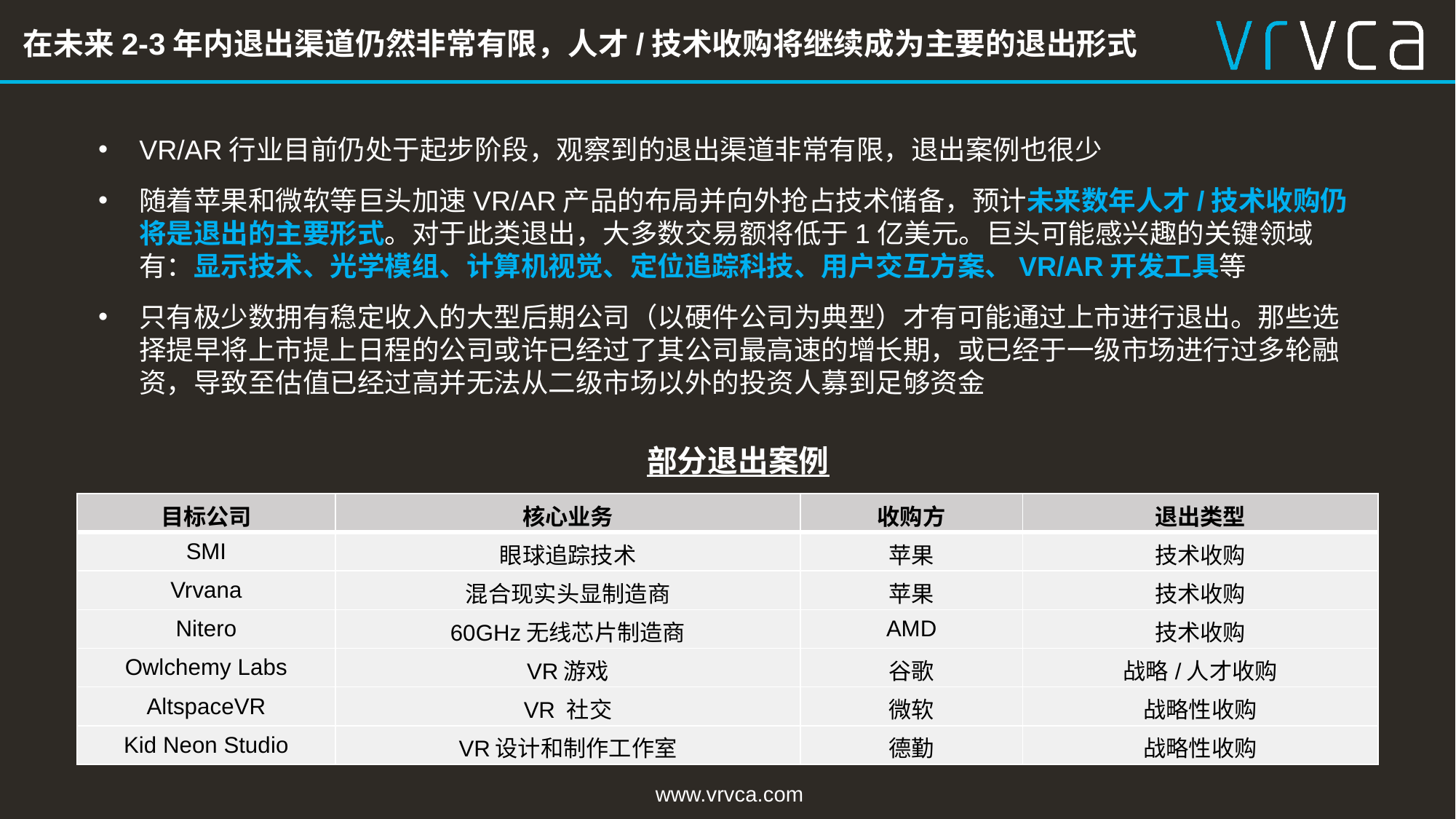

在未来2-3年内退出渠道仍然非常有限，人才/技术收购将继续成为主要的退出形式
VR/AR行业目前仍处于起步阶段，观察到的退出渠道非常有限，退出案例也很少
随着苹果和微软等巨头加速VR/AR产品的布局并向外抢占技术储备，预计未来数年人才/技术收购仍将是退出的主要形式。对于此类退出，大多数交易额将低于1亿美元。巨头可能感兴趣的关键领域有：显示技术、光学模组、计算机视觉、定位追踪科技、用户交互方案、VR/AR开发工具等
只有极少数拥有稳定收入的大型后期公司（以硬件公司为典型）才有可能通过上市进行退出。那些选择提早将上市提上日程的公司或许已经过了其公司最高速的增长期，或已经于一级市场进行过多轮融资，导致至估值已经过高并无法从二级市场以外的投资人募到足够资金
部分退出案例
| 目标公司 | 核心业务 | 收购方 | 退出类型 |
| --- | --- | --- | --- |
| SMI | 眼球追踪技术 | 苹果 | 技术收购 |
| Vrvana | 混合现实头显制造商 | 苹果 | 技术收购 |
| Nitero | 60GHz无线芯片制造商 | AMD | 技术收购 |
| Owlchemy Labs | VR游戏 | 谷歌 | 战略/人才收购 |
| AltspaceVR | VR 社交 | 微软 | 战略性收购 |
| Kid Neon Studio | VR设计和制作工作室 | 德勤 | 战略性收购 |
www.vrvca.com